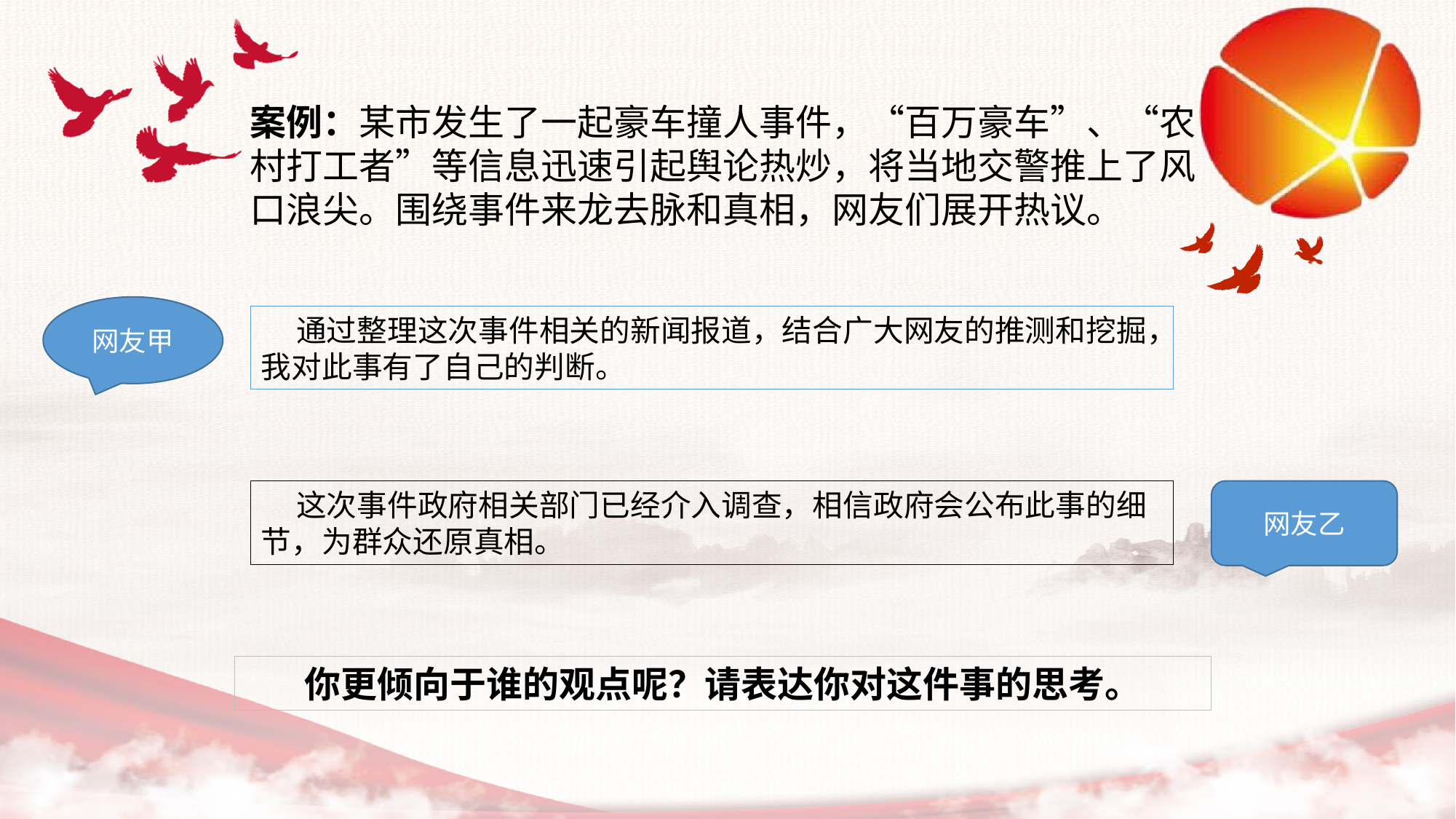

案例：某市发生了一起豪车撞人事件，“百万豪车”、“农村打工者”等信息迅速引起舆论热炒，将当地交警推上了风口浪尖。围绕事件来龙去脉和真相，网友们展开热议。
网友甲
    通过整理这次事件相关的新闻报道，结合广大网友的推测和挖掘，我对此事有了自己的判断。
    这次事件政府相关部门已经介入调查，相信政府会公布此事的细节，为群众还原真相。
网友乙
你更倾向于谁的观点呢？请表达你对这件事的思考。